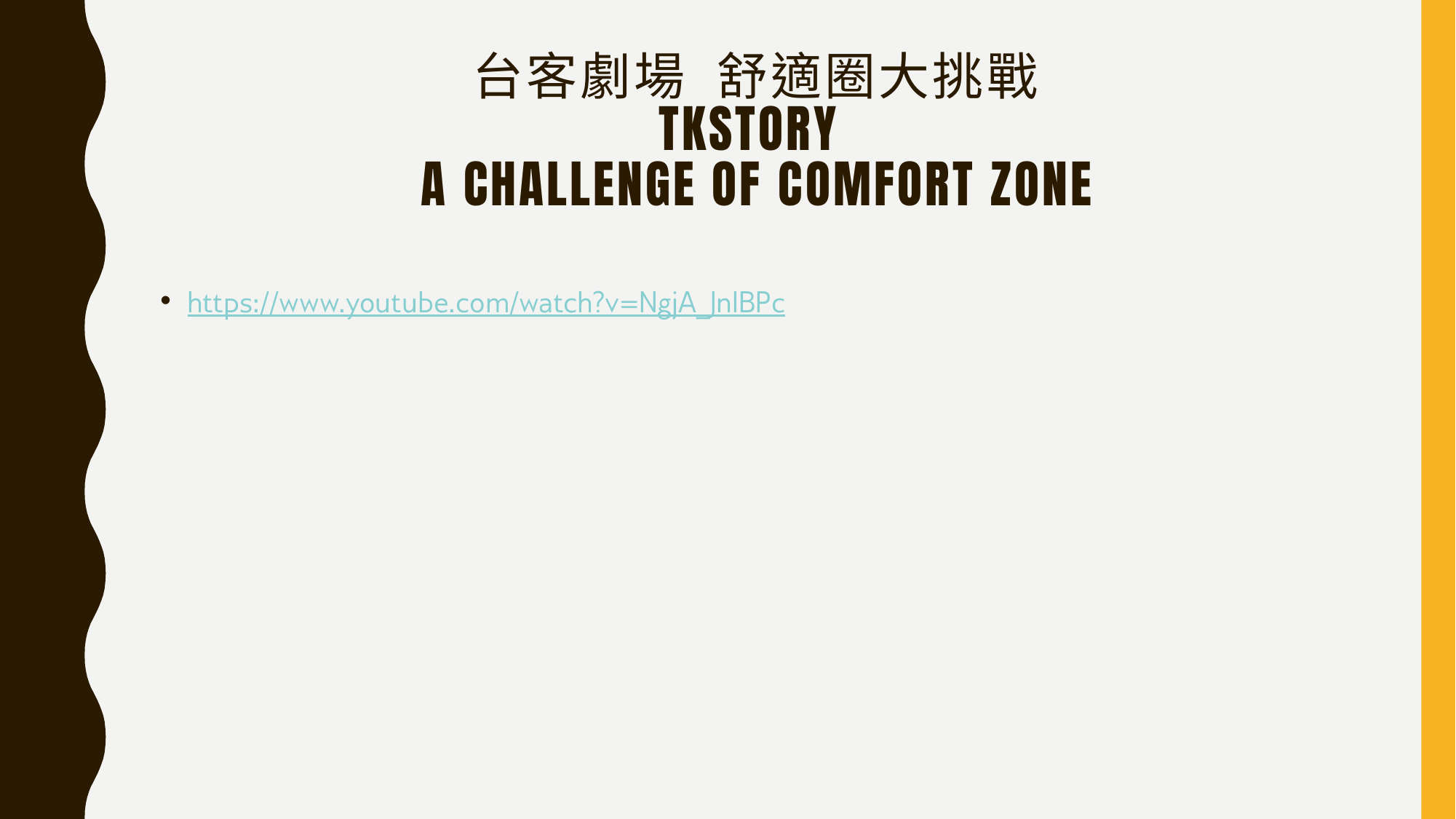

# 台客劇場  舒適圈大挑戰 tkstory a challenge of comfort zone
https://www.youtube.com/watch?v=NgjA_JnIBPc